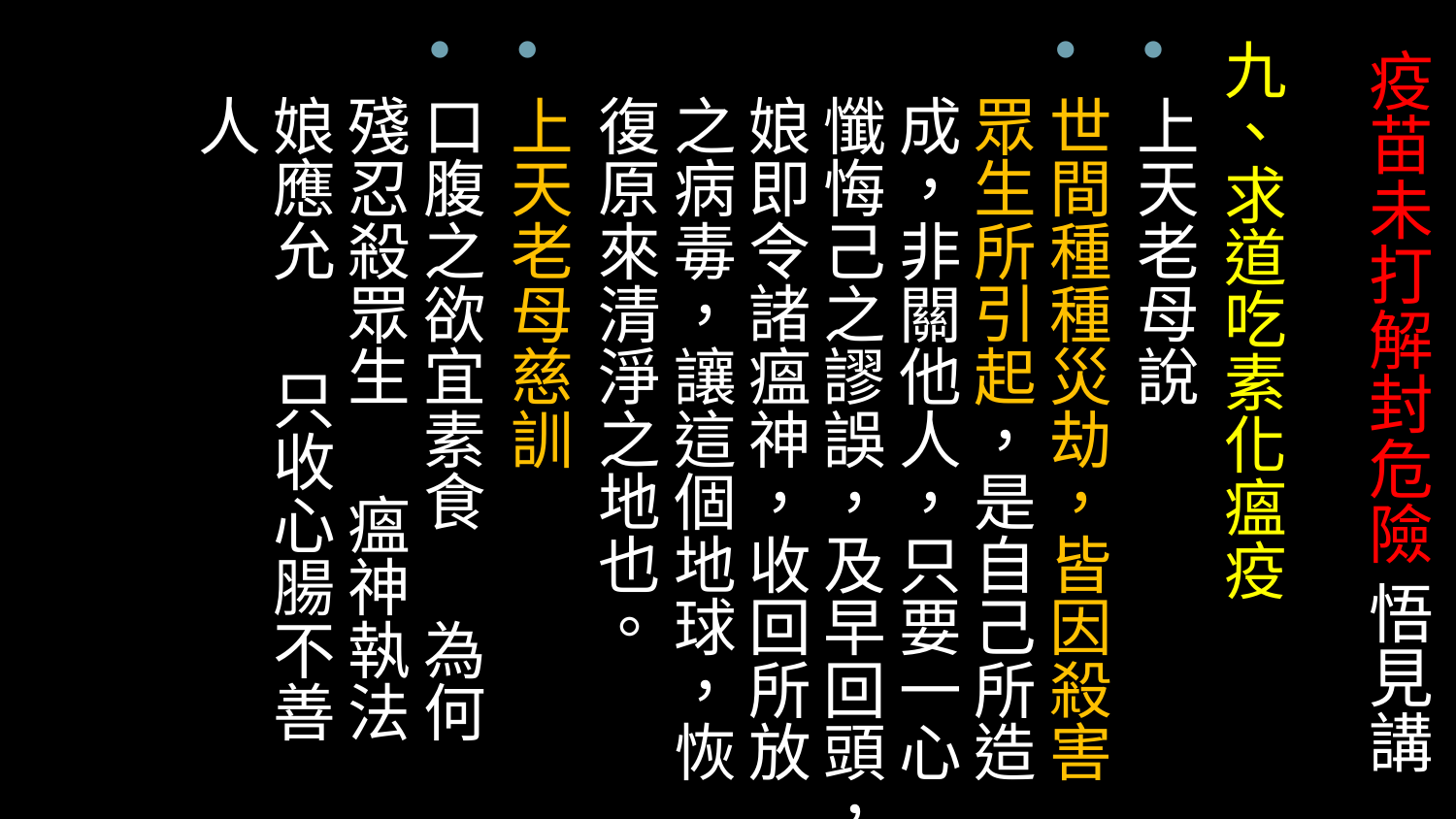

九、求道吃素化瘟疫
上天老母說
世間種種災劫，皆因殺害眾生所引起，是自己所造成，非關他人，只要一心懺悔己之謬誤，及早回頭，娘即令諸瘟神，收回所放之病毒，讓這個地球，恢復原來清淨之地也。
上天老母慈訓
口腹之欲宜素食      為何殘忍殺眾生      瘟神執法娘應允      只收心腸不善人

# 疫苗未打解封危險 悟見講